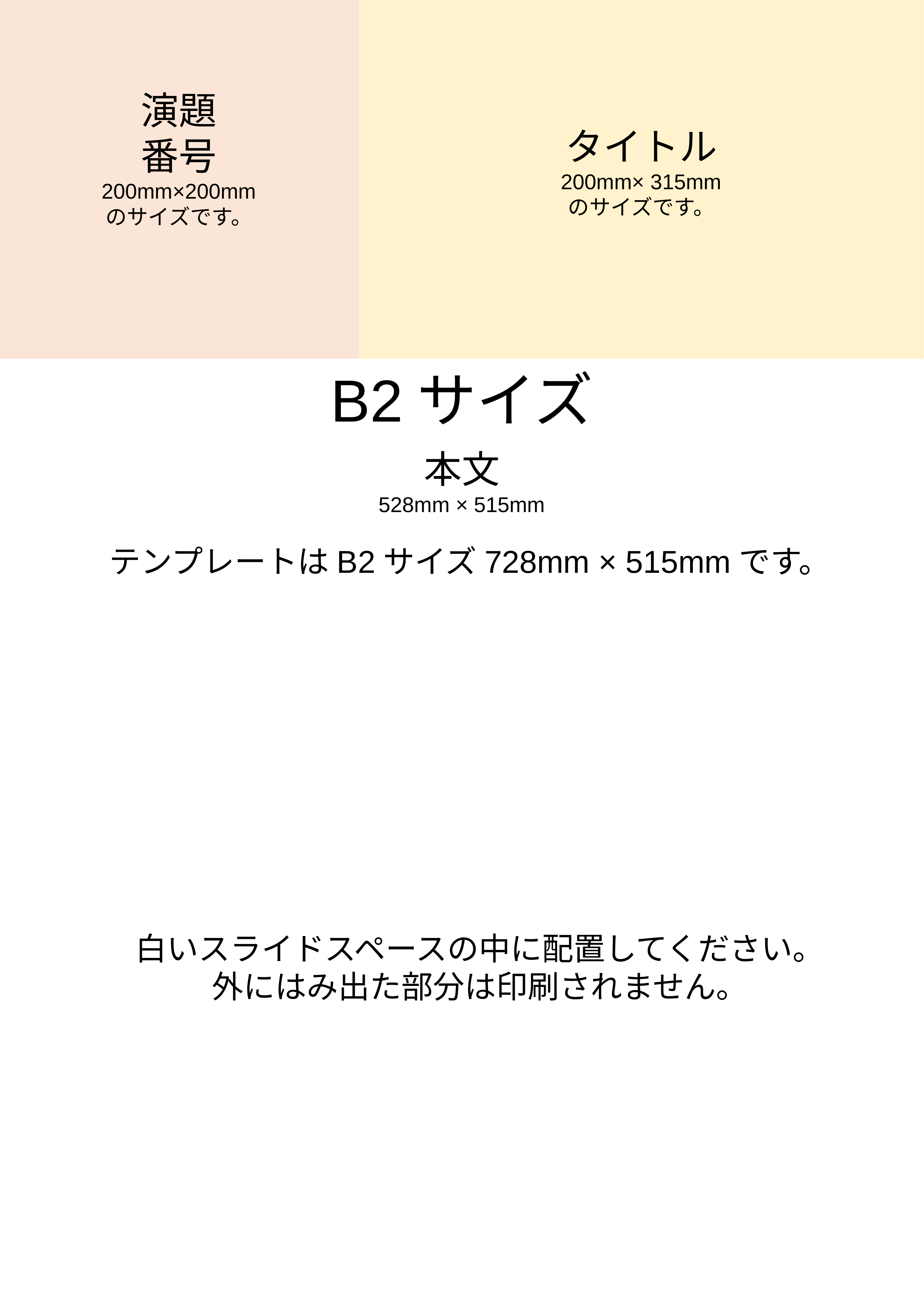

■ポスター作成時の注意点
■PDFの作成方法
・印刷したい部分はスライドからはみ出さないように配置してください。

・イラストや写真は拡大しすぎると、画質が悪くなります。

・特殊なフォントをお使いの場合、うまく表示されなかったり、置き換わってしまう場合があります。

・レイアウトが仕上がりましたら、PDFを作成してください。

・PDFで保存するには
ファイル＞名前を付けて保存＞ファイルの種類を「PDF（*.pdf）」に変更して保存する。
演題
番号
200mm×200mm
のサイズです。
タイトル
200mm× 315mm
のサイズです。
■見やすいフォントサイズ
B2サイズ
・タイトル・見出し
　80ポイント前後
・サブタイトル・小見出し
　　60ポイント前後
・本文
　　　40ポイント前後

本文
528mm × 515mm
テンプレートはB2サイズ728mm × 515mmです。
■COI（利益相反）開示サンプル
■画像の画質を確認するには
・テキストサンプル
画面を100%にしてきれいに見えている場合は、印刷でもきれいに仕上がります。

●画面を100%のサイズにする方法
その１
表示タグ＞ズーム（虫眼鏡のマーク）
　で、表示サイズを切り替えできます。

その2
Ctrlキーを押したまま、マウスのスクロールホイールを前へスライドさせると拡大します。
サイズの表示は右下に％（パーセント）で表示されます。
（右下のツマミをスライドさせて拡大することも可能です）

第●回●●●●学会
COI開示
発表者名：●●●●（代表者）・●●●
開示すべきCOI関係にある
企業などはありません。
白いスライドスペースの中に配置してください。
外にはみ出た部分は印刷されません。

第●回●●●●学会
COI開示
発表者名：●●●●（代表者）・●●●
演題発表に関連し、開示すべきCOI関係にある企業等
・
・